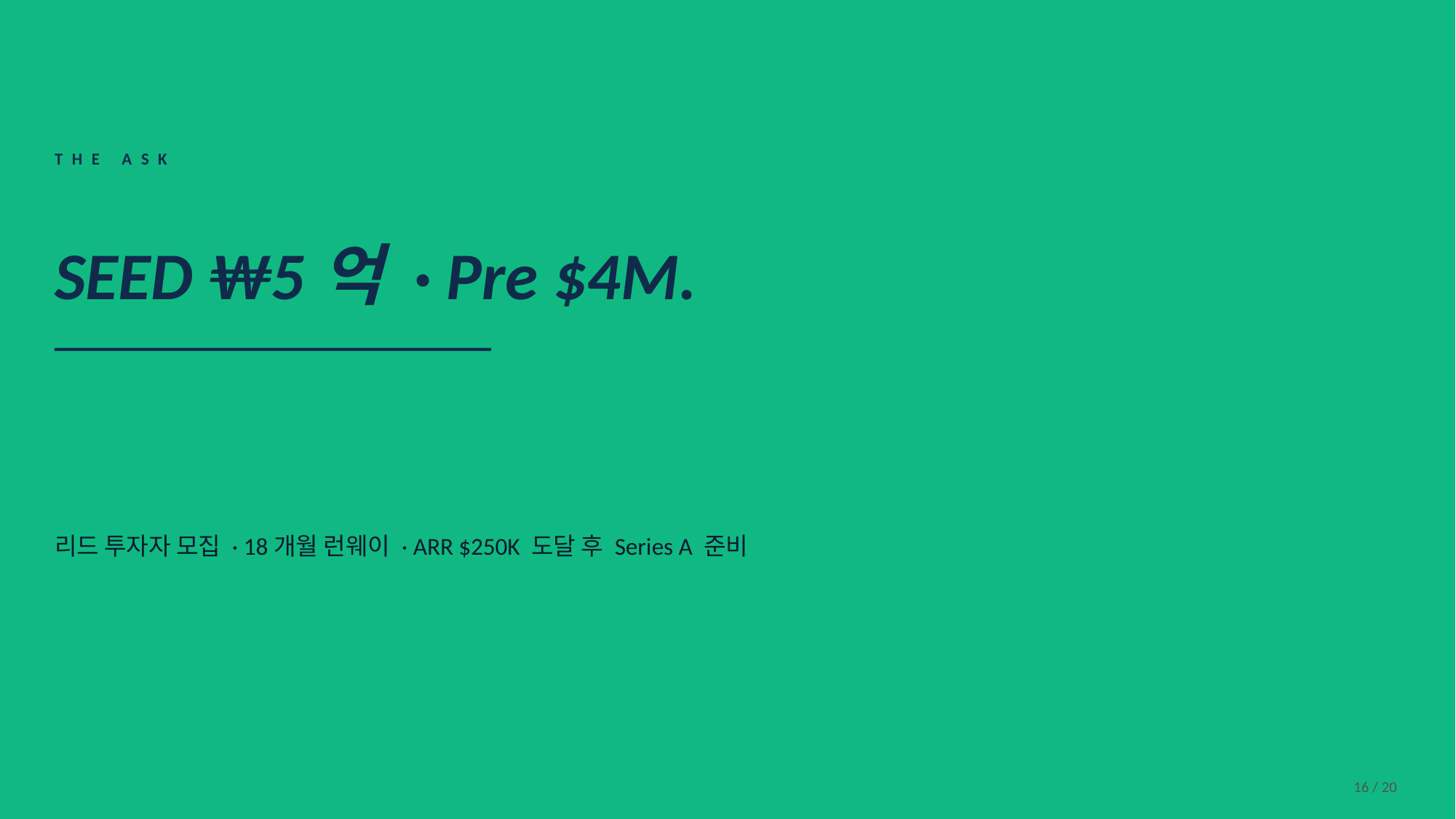

THE ASK
SEED ₩5억 · Pre $4M.

리드 투자자 모집 · 18개월 런웨이 · ARR $250K 도달 후 Series A 준비
16 / 20